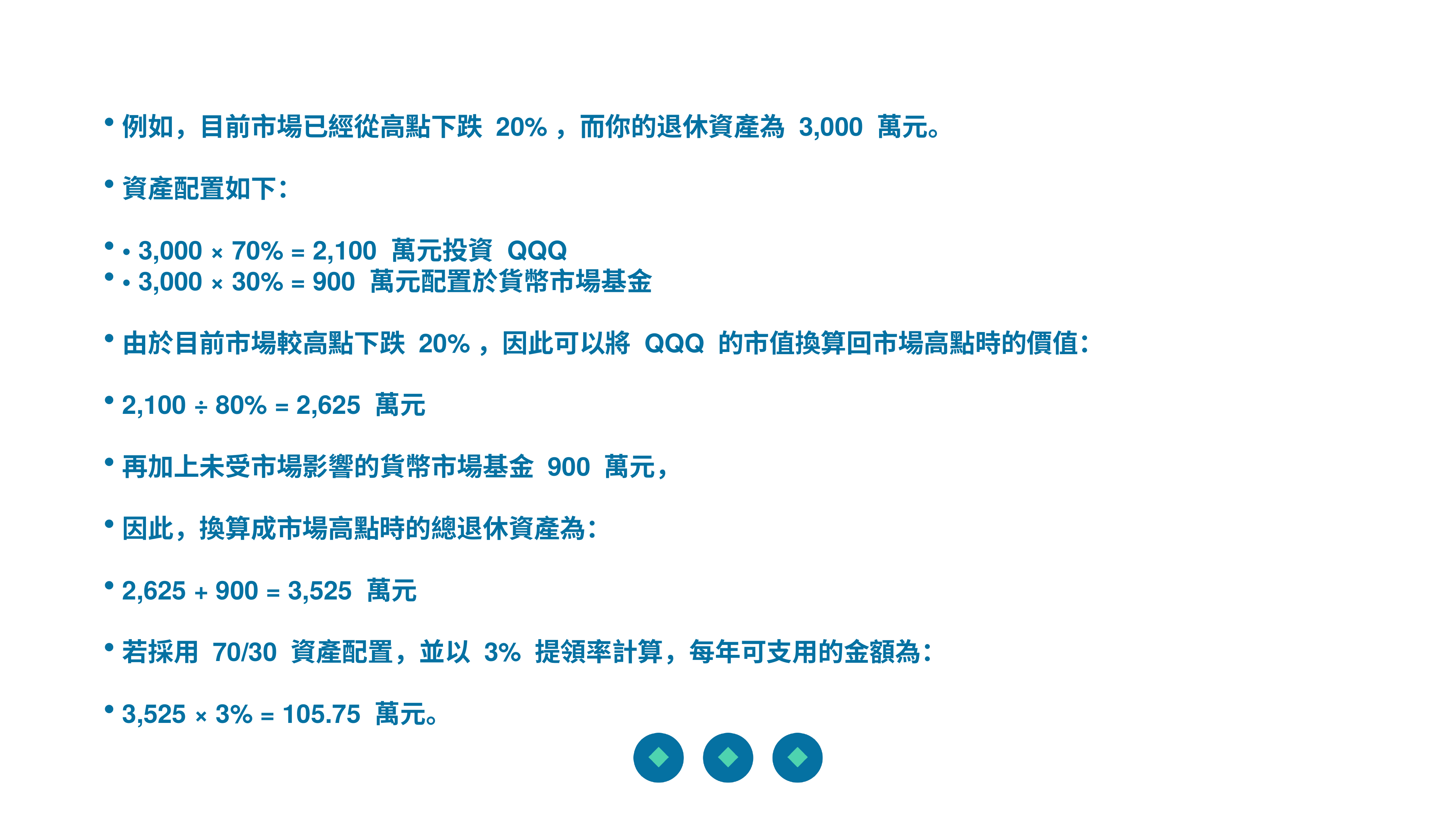

例如，目前市場已經從高點下跌 20%，而你的退休資產為 3,000 萬元。

資產配置如下：

• 3,000 × 70% = 2,100 萬元投資 QQQ
• 3,000 × 30% = 900 萬元配置於貨幣市場基金

由於目前市場較高點下跌 20%，因此可以將 QQQ 的市值換算回市場高點時的價值：

2,100 ÷ 80% = 2,625 萬元

再加上未受市場影響的貨幣市場基金 900 萬元，

因此，換算成市場高點時的總退休資產為：

2,625 + 900 = 3,525 萬元

若採用 70/30 資產配置，並以 3% 提領率計算，每年可支用的金額為：

3,525 × 3% = 105.75 萬元。